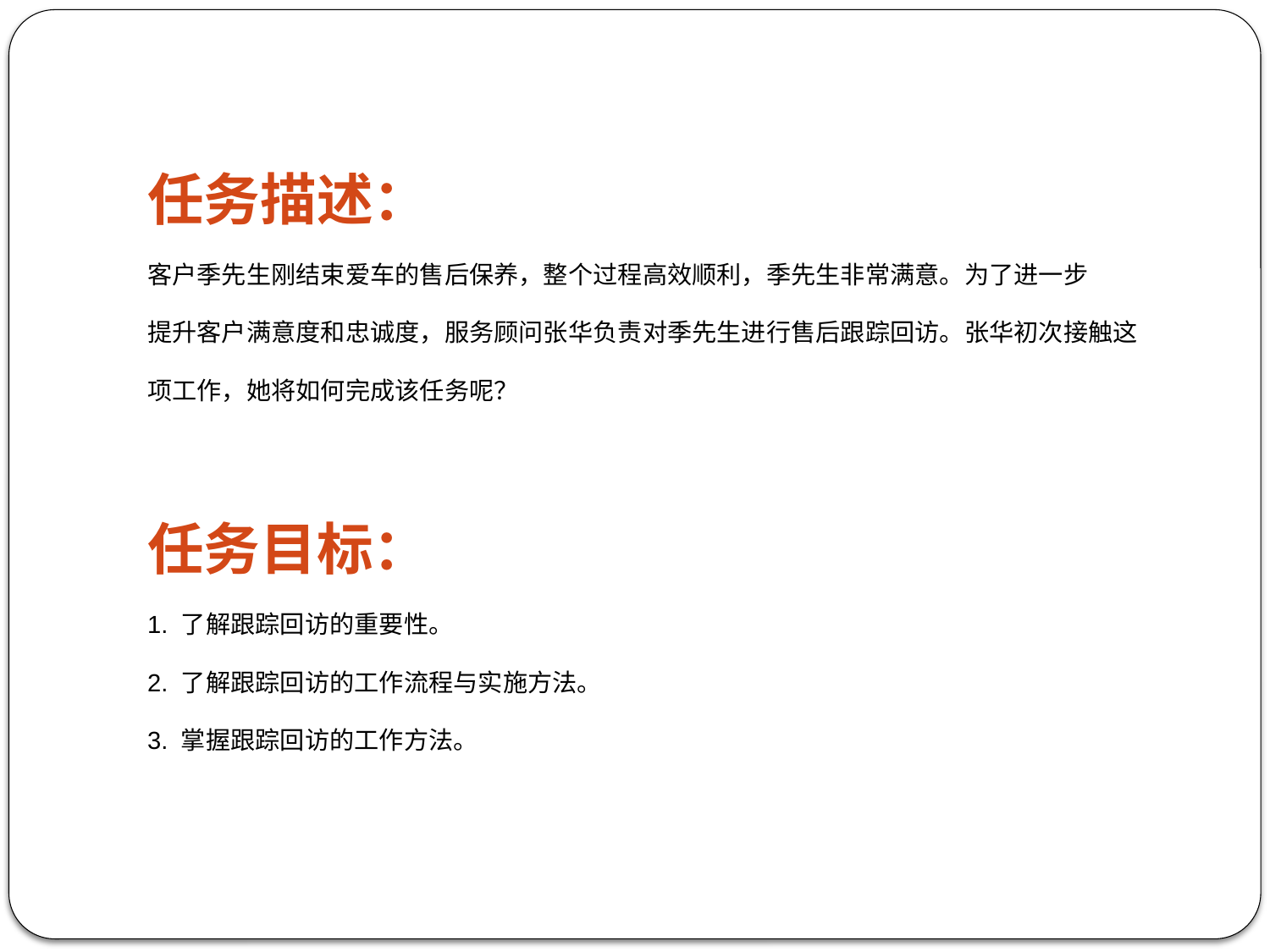

任务描述：
客户季先生刚结束爱车的售后保养，整个过程高效顺利，季先生非常满意。为了进一步
提升客户满意度和忠诚度，服务顾问张华负责对季先生进行售后跟踪回访。张华初次接触这
项工作，她将如何完成该任务呢？

任务目标：
1. 了解跟踪回访的重要性。
2. 了解跟踪回访的工作流程与实施方法。
3. 掌握跟踪回访的工作方法。